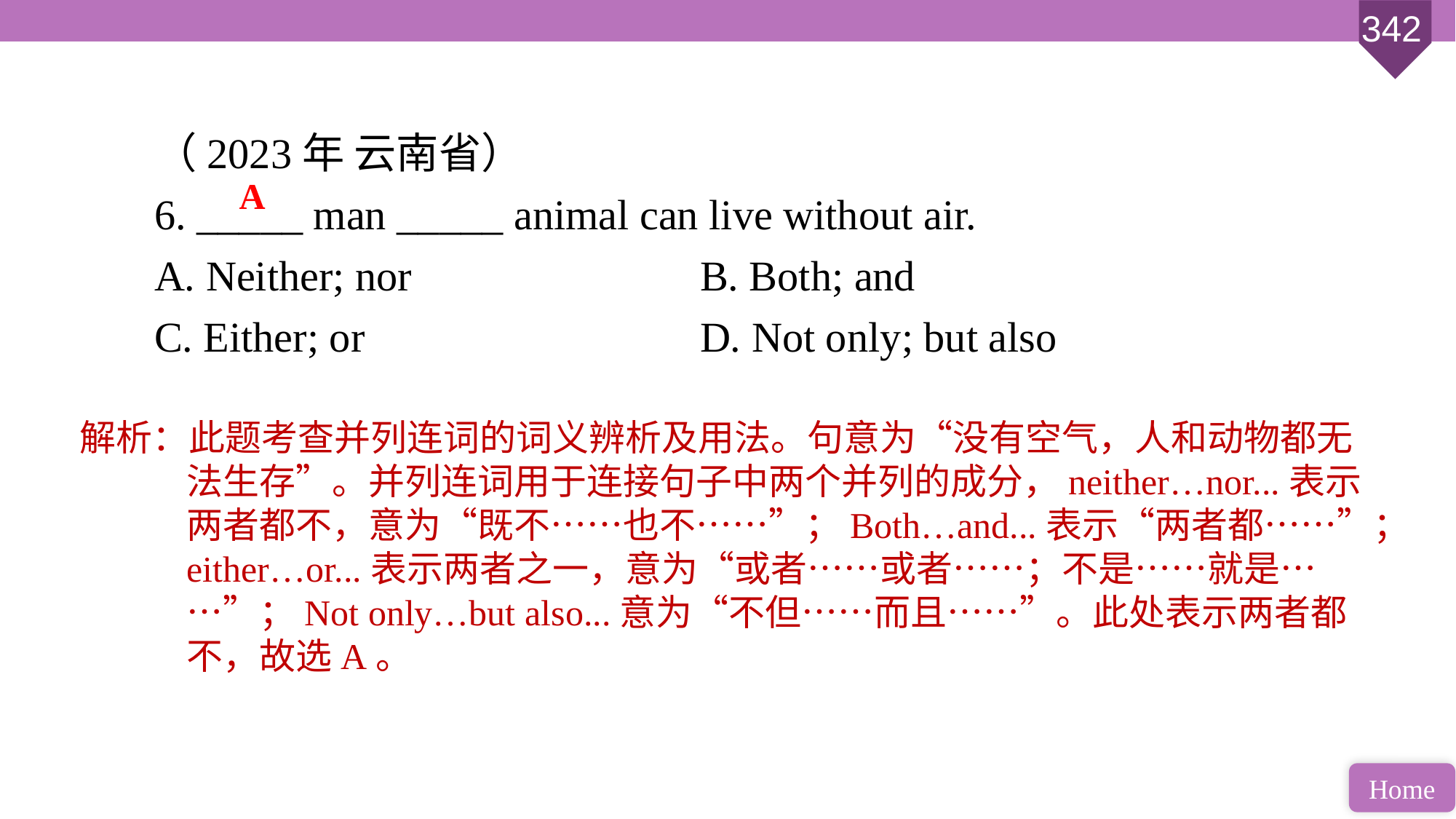

（2023年 云南省）
6. _____ man _____ animal can live without air.
A. Neither; nor 			B. Both; and
C. Either; or 			D. Not only; but also
A
解析：此题考查并列连词的词义辨析及用法。句意为“没有空气，人和动物都无法生存”。并列连词用于连接句子中两个并列的成分，neither…nor...表示两者都不，意为“既不……也不……”；Both…and...表示“两者都……”；either…or...表示两者之一，意为“或者……或者……；不是……就是……”；Not only…but also...意为“不但……而且……”。此处表示两者都不，故选A。